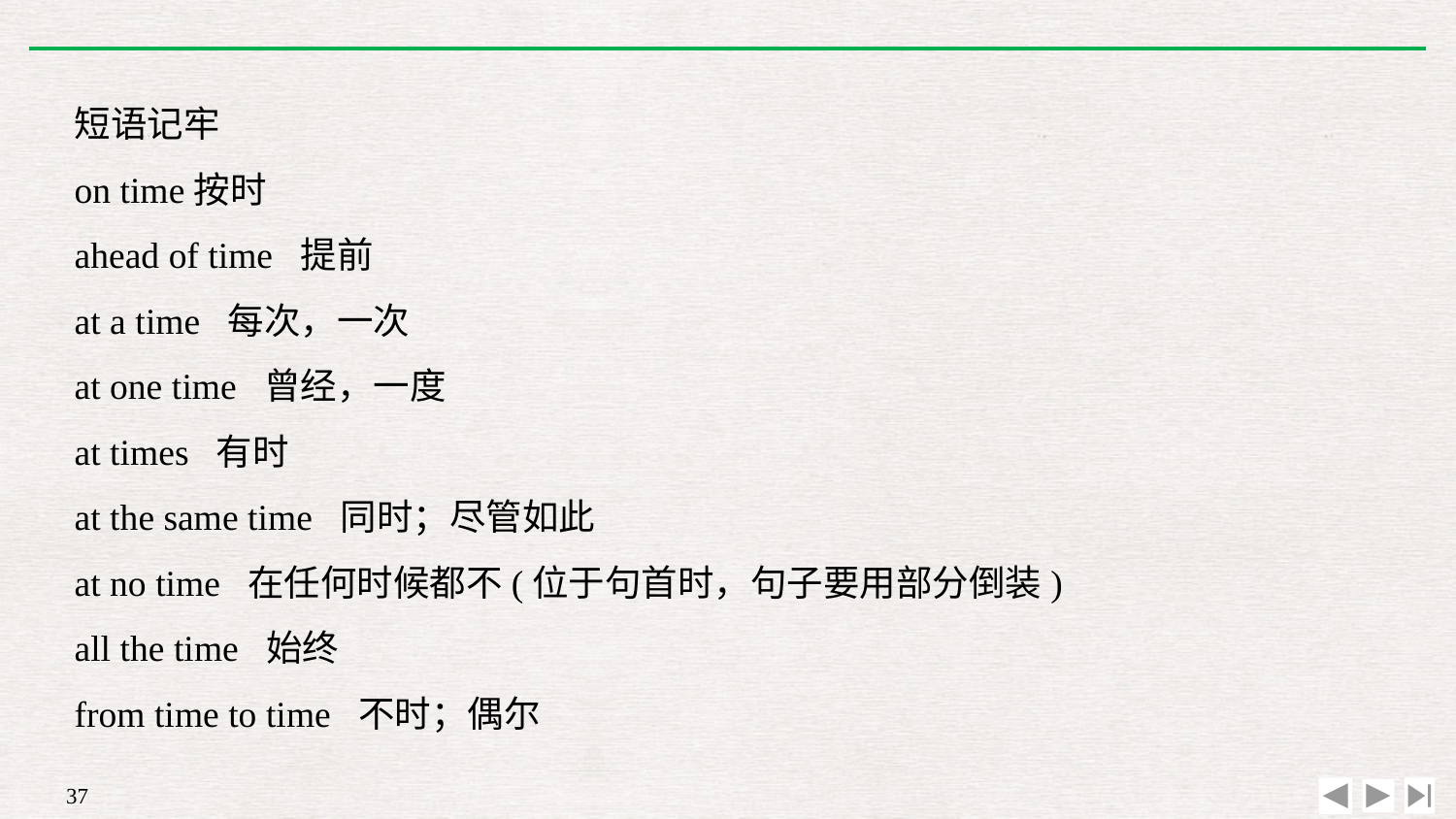

短语记牢
on time按时
ahead of time  提前
at a time  每次，一次
at one time  曾经，一度
at times  有时
at the same time  同时；尽管如此
at no time  在任何时候都不(位于句首时，句子要用部分倒装)
all the time  始终
from time to time  不时；偶尔